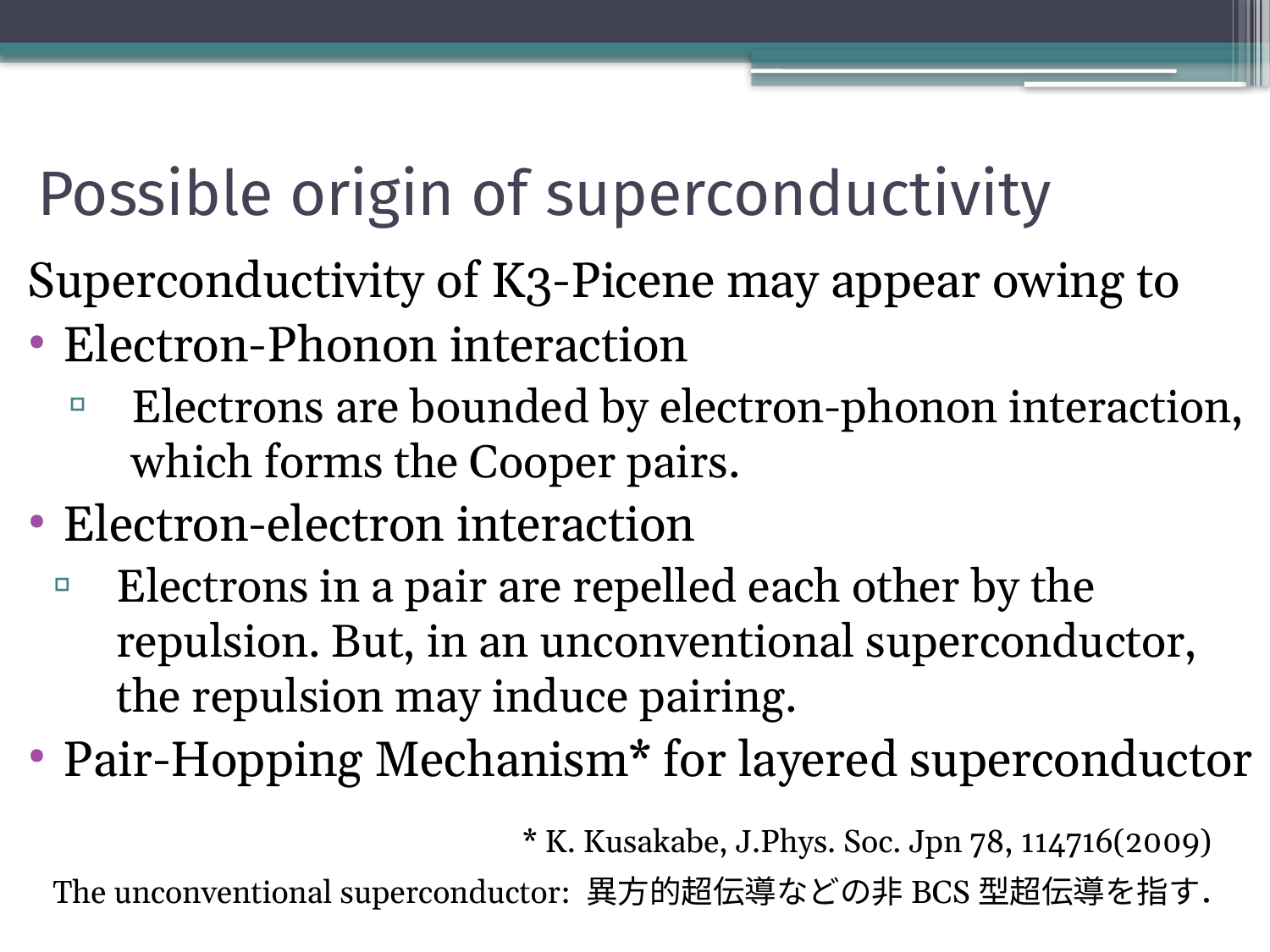

# Possible origin of superconductivity
Superconductivity of K3-Picene may appear owing to
Electron-Phonon interaction
Electrons are bounded by electron-phonon interaction, which forms the Cooper pairs.
Electron-electron interaction
Electrons in a pair are repelled each other by the repulsion. But, in an unconventional superconductor, the repulsion may induce pairing.
Pair-Hopping Mechanism* for layered superconductor
* K. Kusakabe, J.Phys. Soc. Jpn 78, 114716(2009)
The unconventional superconductor: 異方的超伝導などの非BCS型超伝導を指す．